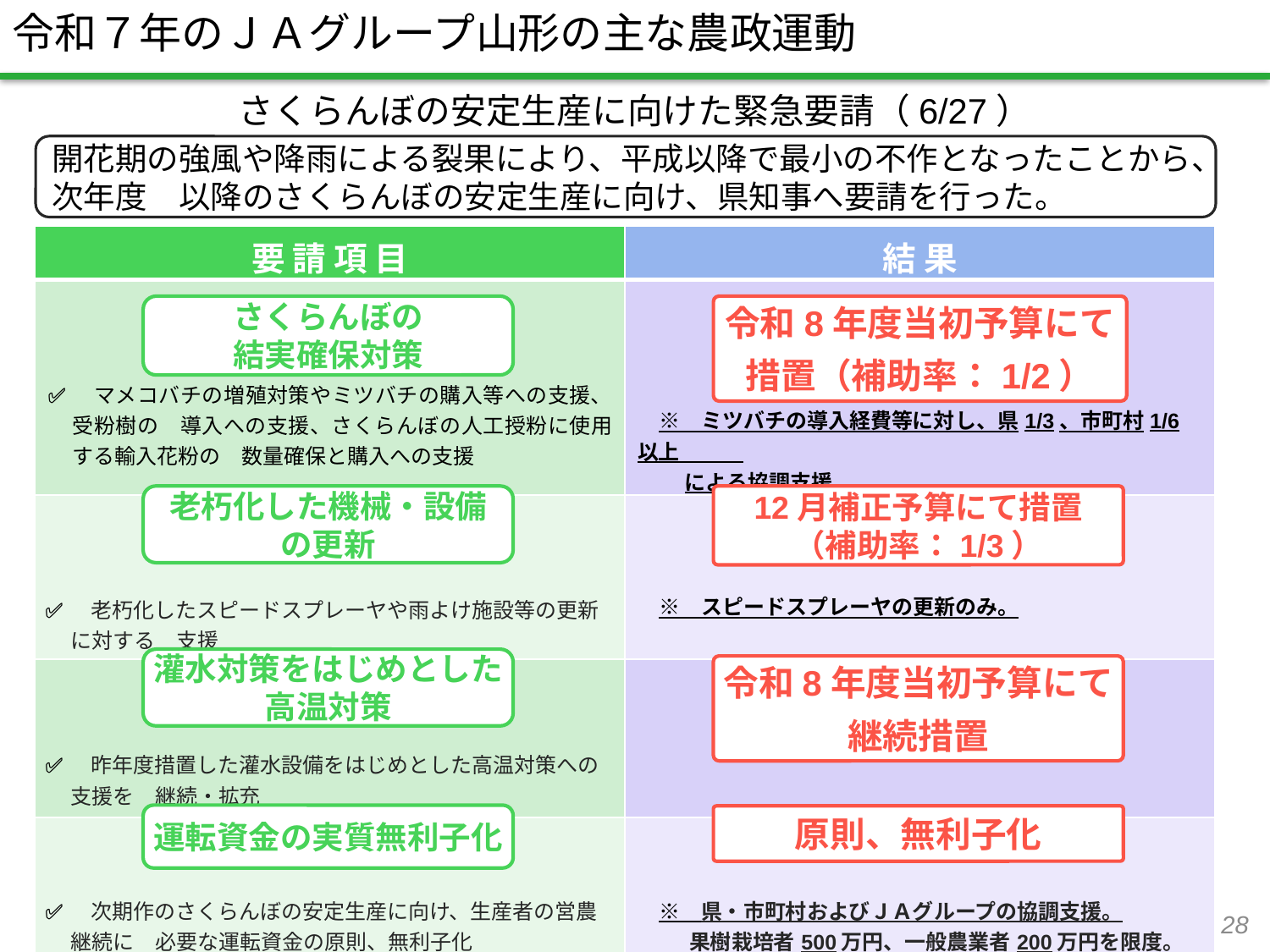

令和７年のＪＡグループ山形の主な農政運動
さくらんぼの安定生産に向けた緊急要請（6/27）
開花期の強風や降雨による裂果により、平成以降で最小の不作となったことから、次年度　以降のさくらんぼの安定生産に向け、県知事へ要請を行った。
| 要 請 項 目 | 結 果 |
| --- | --- |
| ✅　マメコバチの増殖対策やミツバチの購入等への支援、受粉樹の　導入への支援、さくらんぼの人工授粉に使用する輸入花粉の　数量確保と購入への支援 | ※　ミツバチの導入経費等に対し、県1/3、市町村1/6以上　　　 　　 による協調支援。 |
| ✅　老朽化したスピードスプレーヤや雨よけ施設等の更新に対する　支援 | ※　スピードスプレーヤの更新のみ。 |
| ✅　昨年度措置した灌水設備をはじめとした高温対策への支援を　継続・拡充 |  |
| ✅　次期作のさくらんぼの安定生産に向け、生産者の営農継続に　必要な運転資金の原則、無利子化 | ※　県・市町村およびＪＡグループの協調支援。 　 果樹栽培者500万円、一般農業者200万円を限度。 |
さくらんぼの
結実確保対策
令和8年度当初予算にて
措置（補助率：1/2）
老朽化した機械・設備
の更新
12月補正予算にて措置
（補助率：1/3）
灌水対策をはじめとした
高温対策
令和8年度当初予算にて
継続措置
運転資金の実質無利子化
原則、無利子化
28